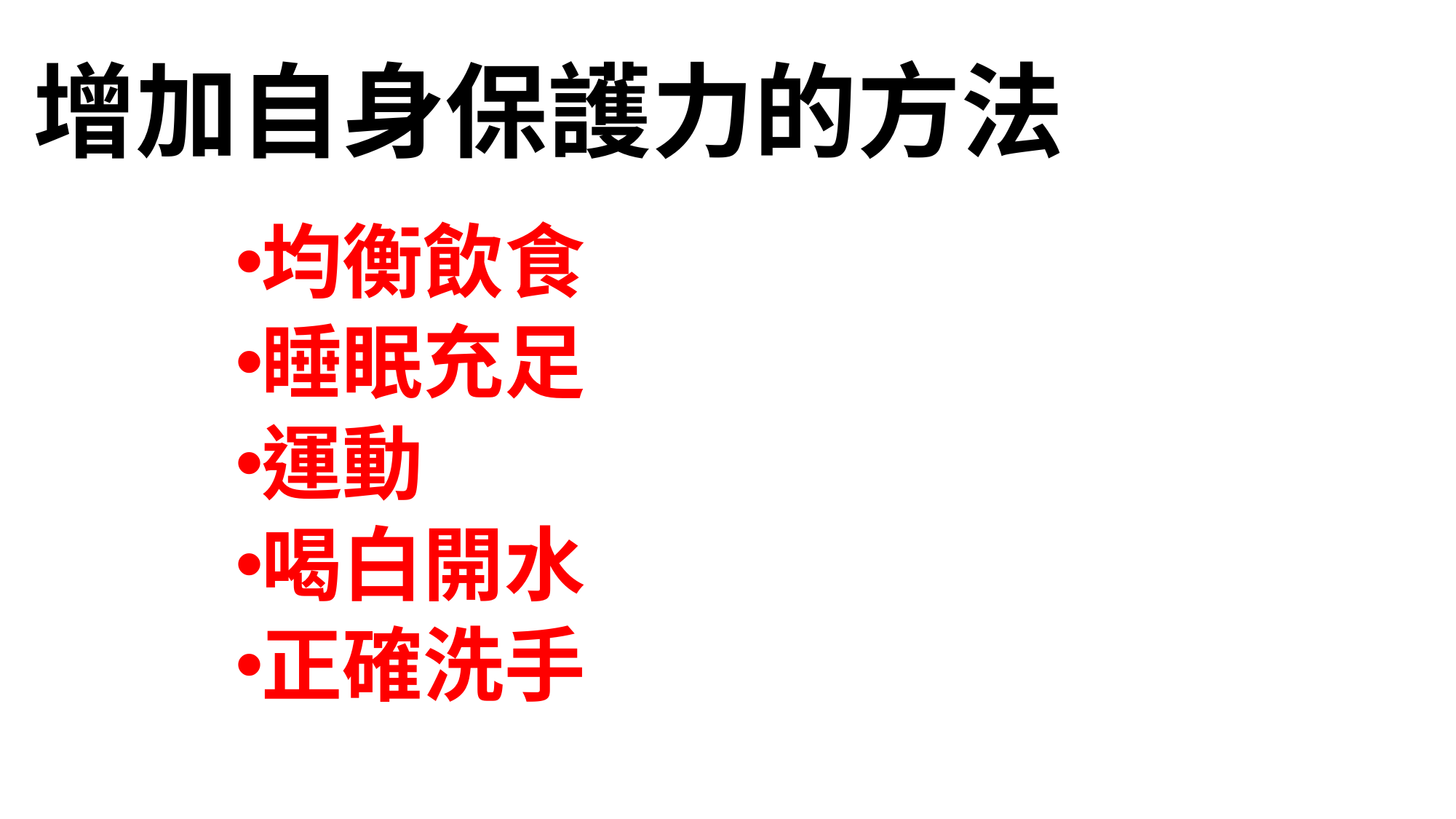

# 增加自身保護力的方法
均衡飲食
睡眠充足
運動
喝白開水
正確洗手